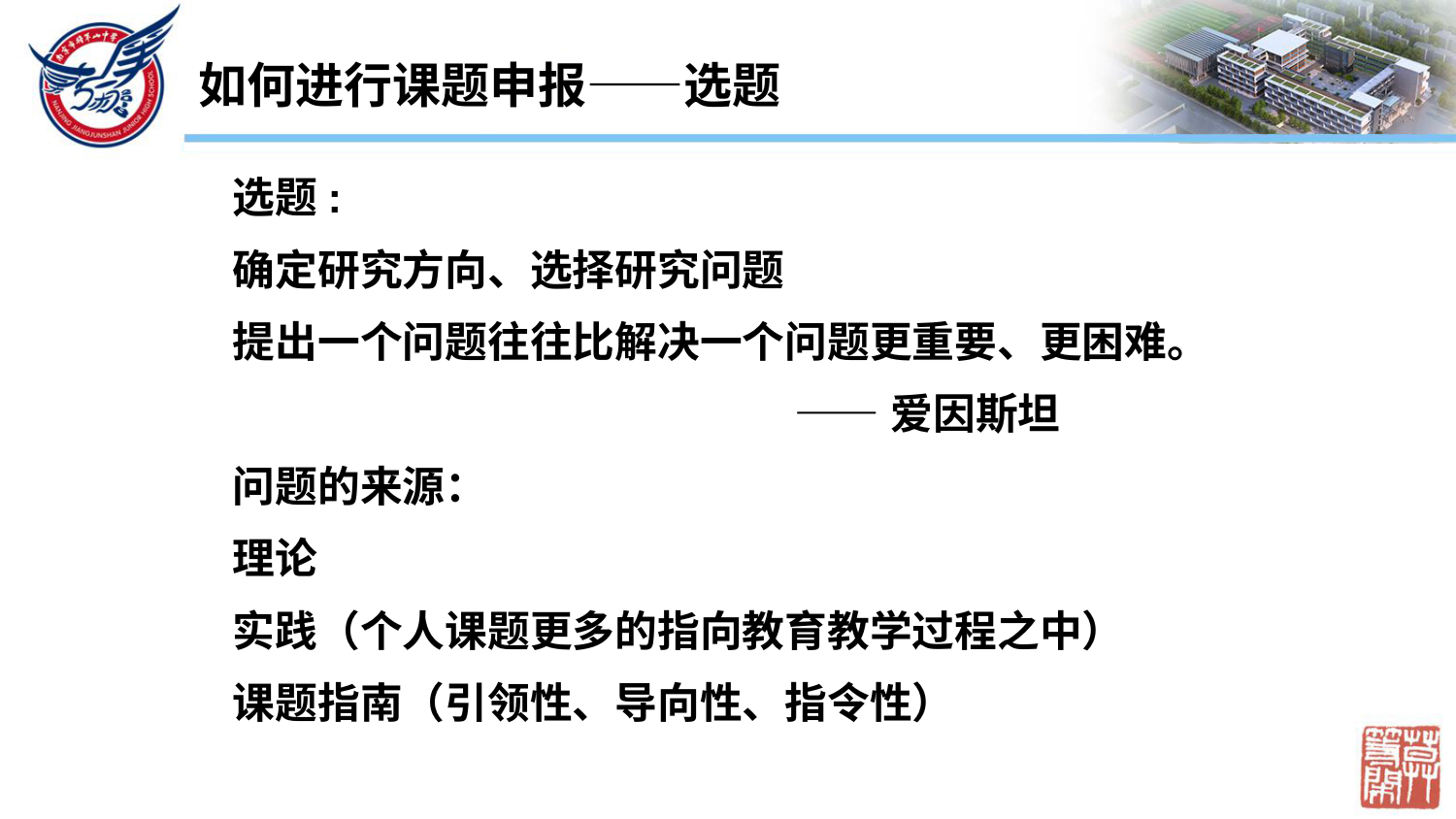

如何进行课题申报——选题
选题:
确定研究方向、选择研究问题
提出一个问题往往比解决一个问题更重要、更困难。
                                                          ——爱因斯坦
问题的来源：
理论
实践（个人课题更多的指向教育教学过程之中）
课题指南（引领性、导向性、指令性）